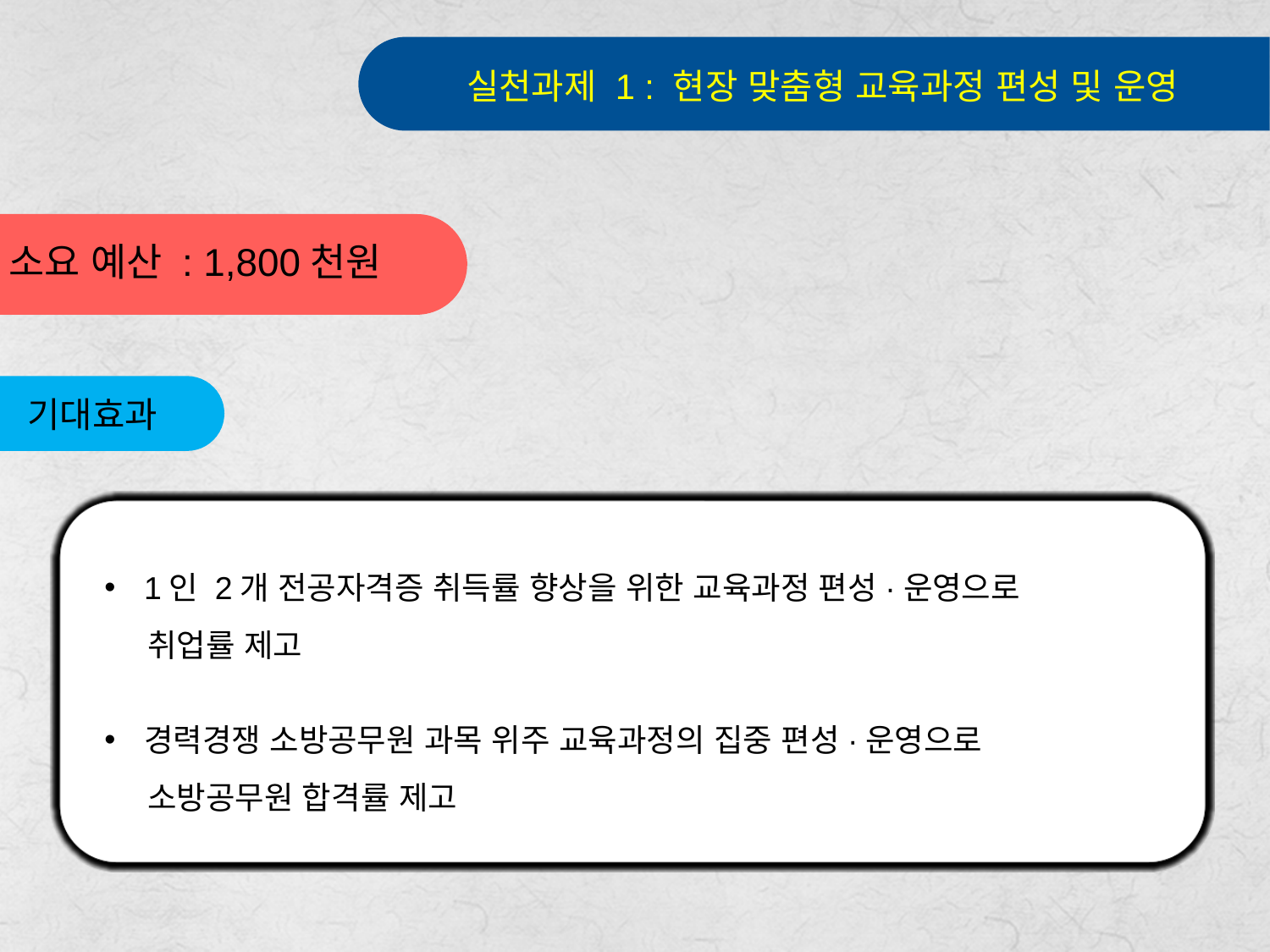

실천과제 1 : 현장 맞춤형 교육과정 편성 및 운영

소요 예산 : 1,800천원

기대효과

1인 2개 전공자격증 취득률 향상을 위한 교육과정 편성·운영으로
    취업률 제고

경력경쟁 소방공무원 과목 위주 교육과정의 집중 편성·운영으로
    소방공무원 합격률 제고